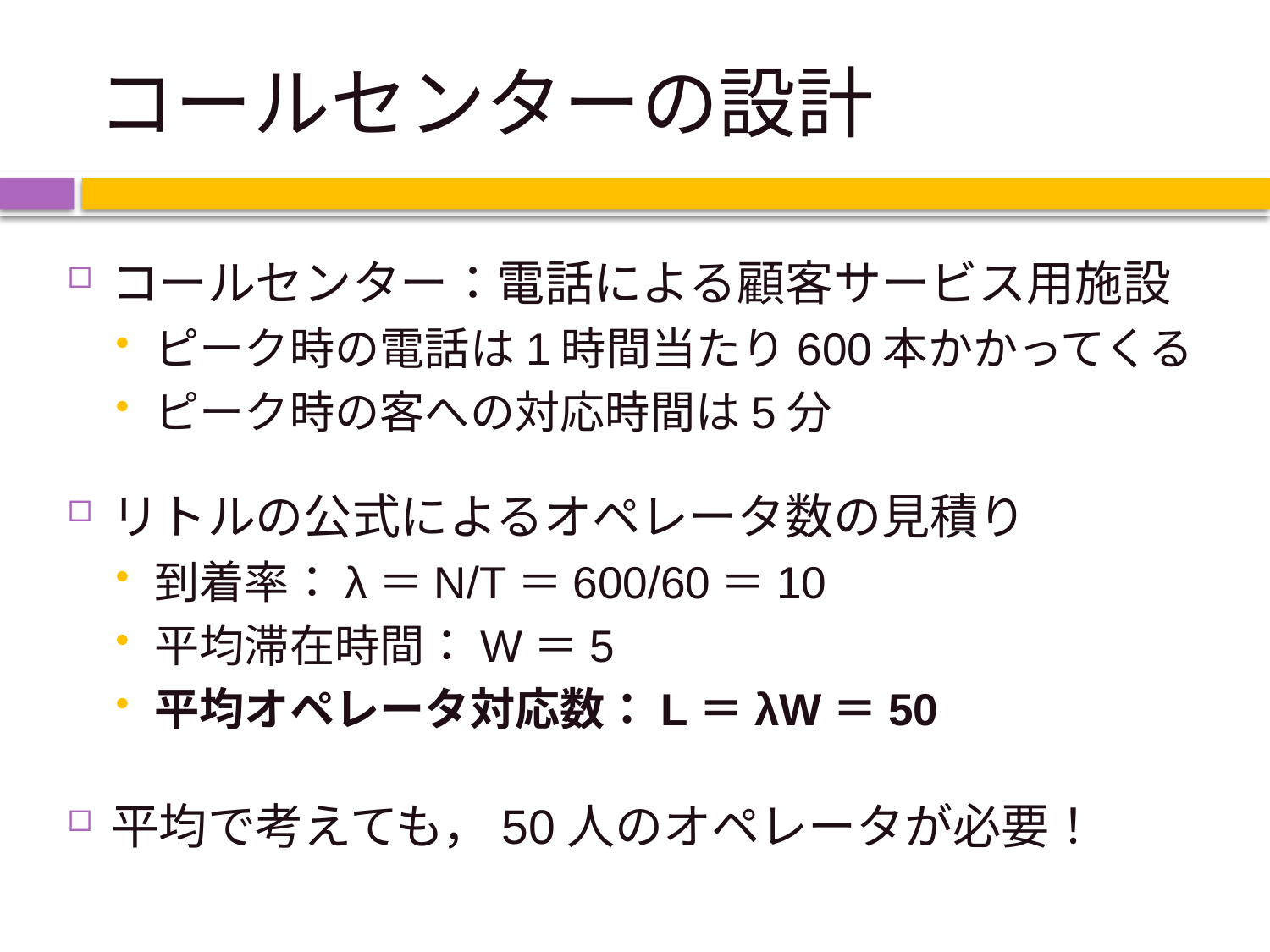

# コールセンターの設計
コールセンター：電話による顧客サービス用施設
ピーク時の電話は1時間当たり600本かかってくる
ピーク時の客への対応時間は5分

リトルの公式によるオペレータ数の見積り
到着率：λ＝N/T＝600/60＝10
平均滞在時間：W＝5
平均オペレータ対応数：L＝λW＝50

平均で考えても，50人のオペレータが必要！